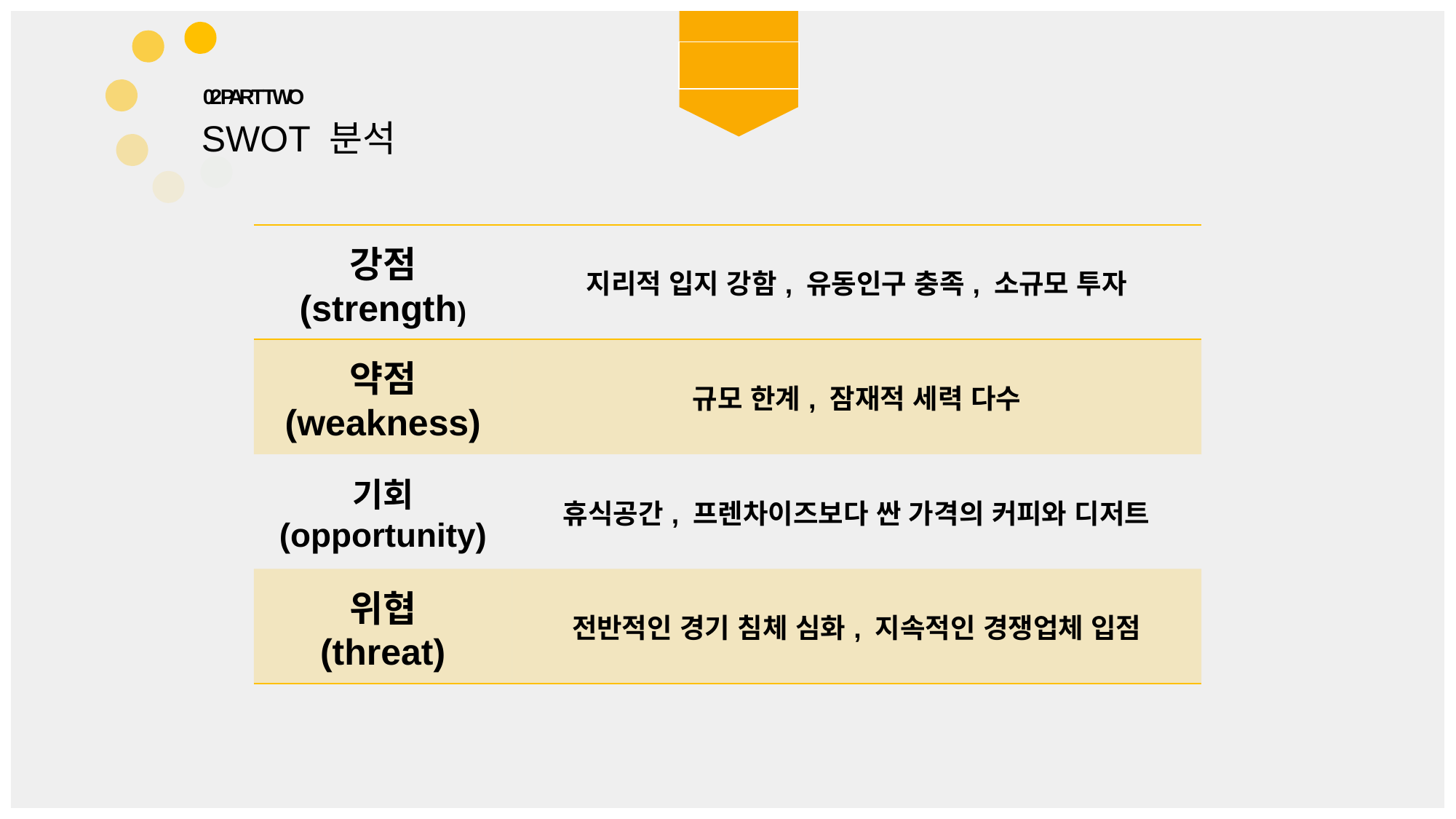

SWOT
02  PAR T  T WO
SWOT 분석

| 강점 (strength) | 지리적 입지 강함, 유동인구 충족, 소규모 투자 |
| --- | --- |
| 약점 (weakness) | 규모 한계, 잠재적 세력 다수 |
| 기회 (opportunity) | 휴식공간, 프렌차이즈보다 싼 가격의 커피와 디저트 |
| 위협 (threat) | 전반적인 경기 침체 심화, 지속적인 경쟁업체 입점 |